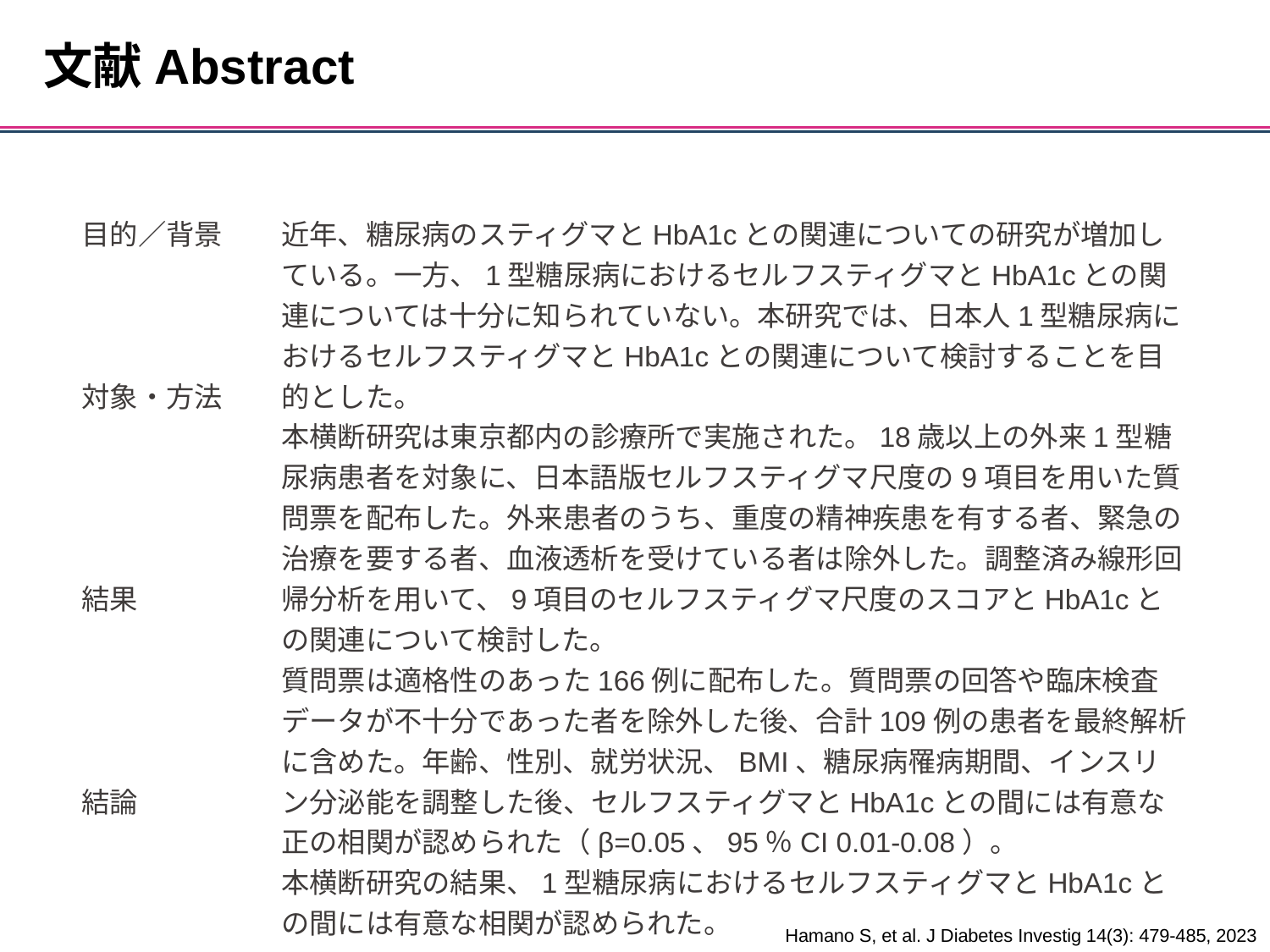

文献Abstract
目的／背景

対象・方法

結果

結論
近年、糖尿病のスティグマとHbA1cとの関連についての研究が増加している。一方、1型糖尿病におけるセルフスティグマとHbA1cとの関連については十分に知られていない。本研究では、日本人1型糖尿病におけるセルフスティグマとHbA1cとの関連について検討することを目的とした。
本横断研究は東京都内の診療所で実施された。18歳以上の外来1型糖尿病患者を対象に、日本語版セルフスティグマ尺度の9項目を用いた質問票を配布した。外来患者のうち、重度の精神疾患を有する者、緊急の治療を要する者、血液透析を受けている者は除外した。調整済み線形回帰分析を用いて、9項目のセルフスティグマ尺度のスコアとHbA1cとの関連について検討した。
質問票は適格性のあった166例に配布した。質問票の回答や臨床検査データが不十分であった者を除外した後、合計109例の患者を最終解析に含めた。年齢、性別、就労状況、BMI、糖尿病罹病期間、インスリン分泌能を調整した後、セルフスティグマとHbA1cとの間には有意な正の相関が認められた（β=0.05、95％CI 0.01-0.08）。
本横断研究の結果、1型糖尿病におけるセルフスティグマとHbA1cとの間には有意な相関が認められた。
Hamano S, et al. J Diabetes Investig 14(3): 479-485, 2023